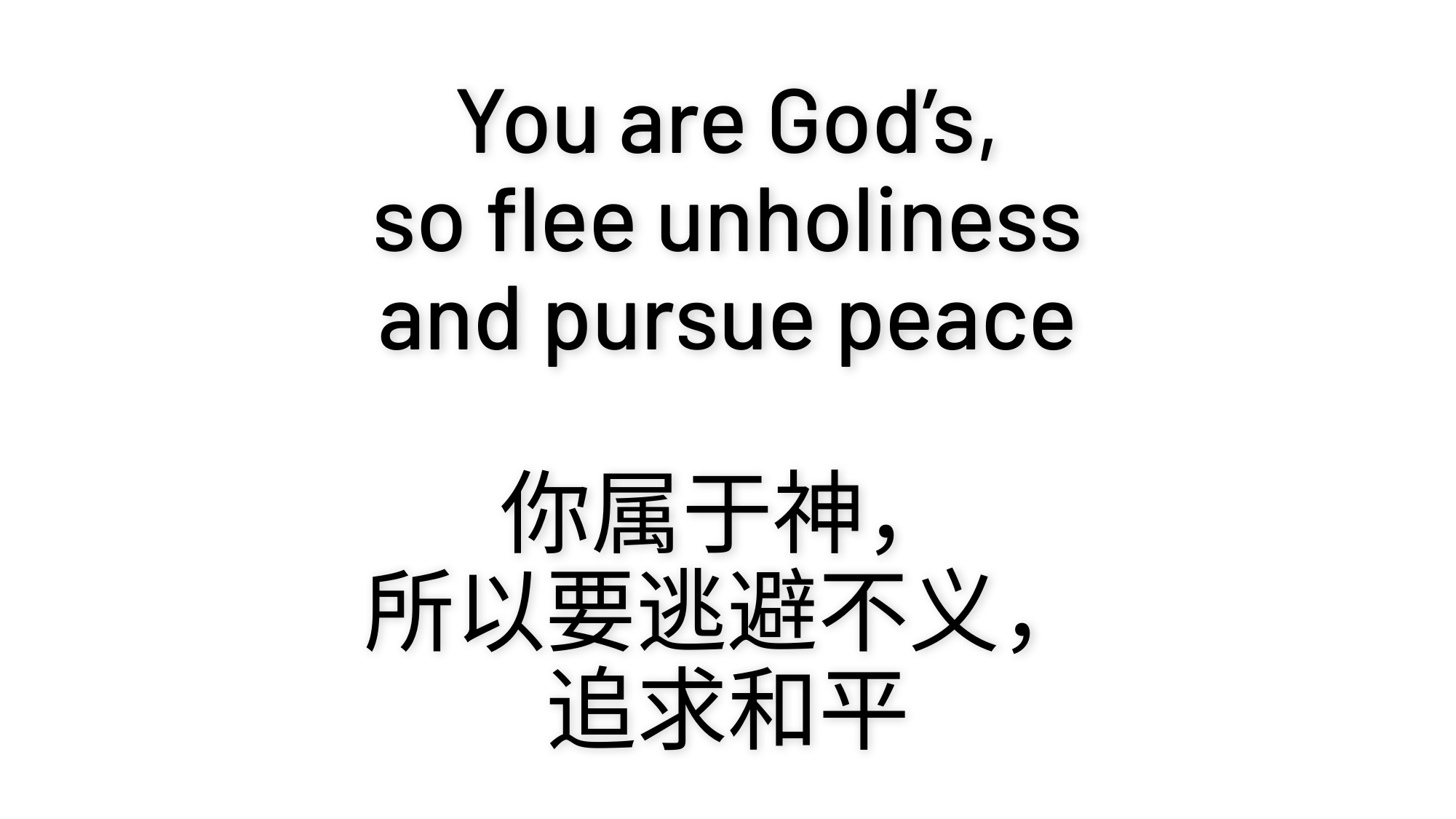

# You are God’s, so flee unholiness and pursue peace 你属于神， 所以要逃避不义， 追求和平